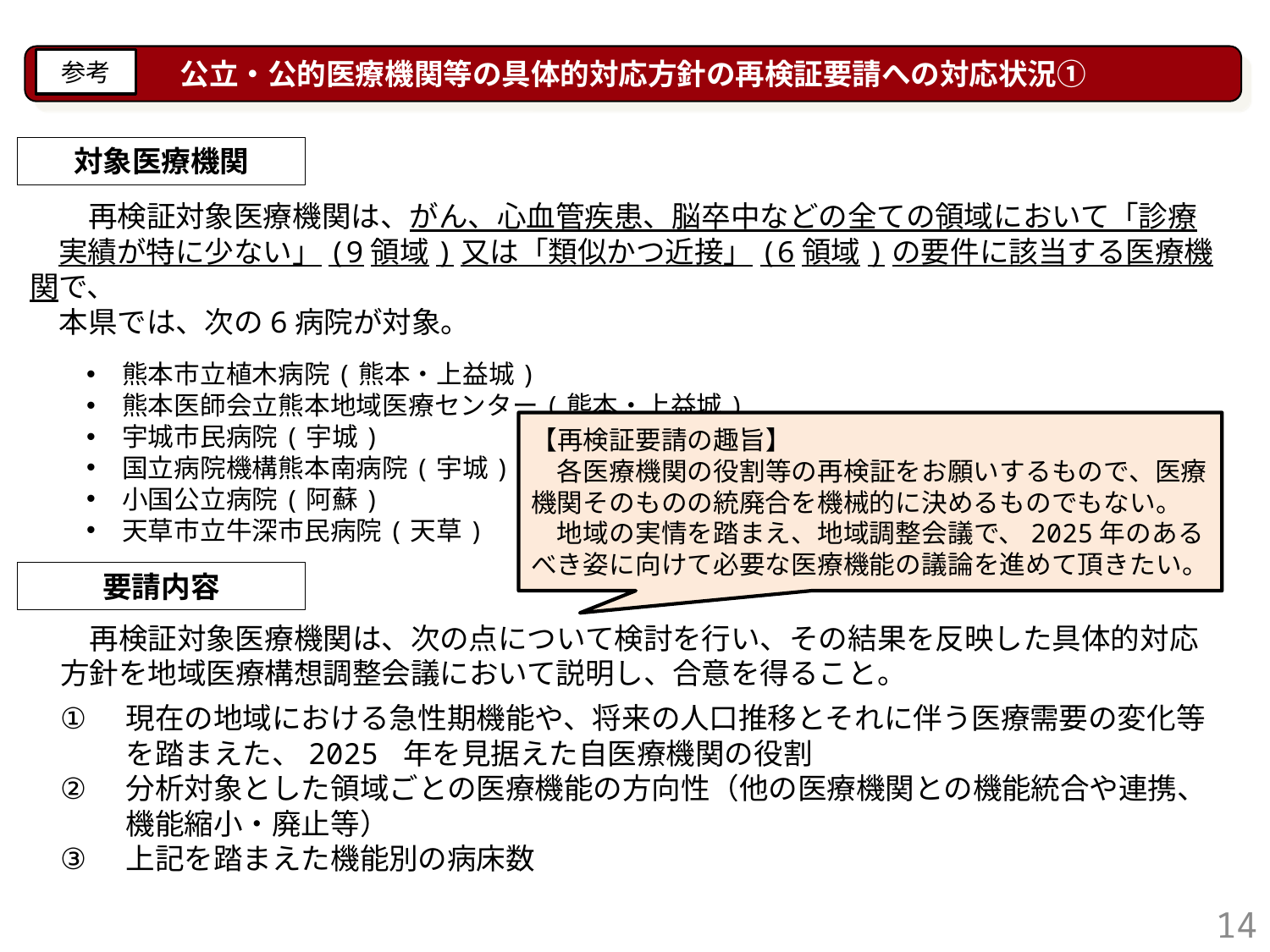

公立・公的医療機関等の具体的対応方針の再検証要請への対応状況①
参考
対象医療機関
　　再検証対象医療機関は、がん、心血管疾患、脳卒中などの全ての領域において「診療
　実績が特に少ない」(9領域)又は「類似かつ近接」(6領域)の要件に該当する医療機関で、
　本県では、次の6病院が対象。

熊本市立植木病院(熊本・上益城)
熊本医師会立熊本地域医療センター(熊本・上益城)
宇城市民病院(宇城)
国立病院機構熊本南病院(宇城)
小国公立病院(阿蘇)
天草市立牛深市民病院(天草)
【再検証要請の趣旨】
　各医療機関の役割等の再検証をお願いするもので、医療機関そのものの統廃合を機械的に決めるものでもない。
　地域の実情を踏まえ、地域調整会議で、2025年のあるべき姿に向けて必要な医療機能の議論を進めて頂きたい。
要請内容
　再検証対象医療機関は、次の点について検討を行い、その結果を反映した具体的対応方針を地域医療構想調整会議において説明し、合意を得ること。

現在の地域における急性期機能や、将来の人口推移とそれに伴う医療需要の変化等を踏まえた、2025 年を見据えた自医療機関の役割
分析対象とした領域ごとの医療機能の方向性（他の医療機関との機能統合や連携、機能縮小・廃止等）
上記を踏まえた機能別の病床数
14